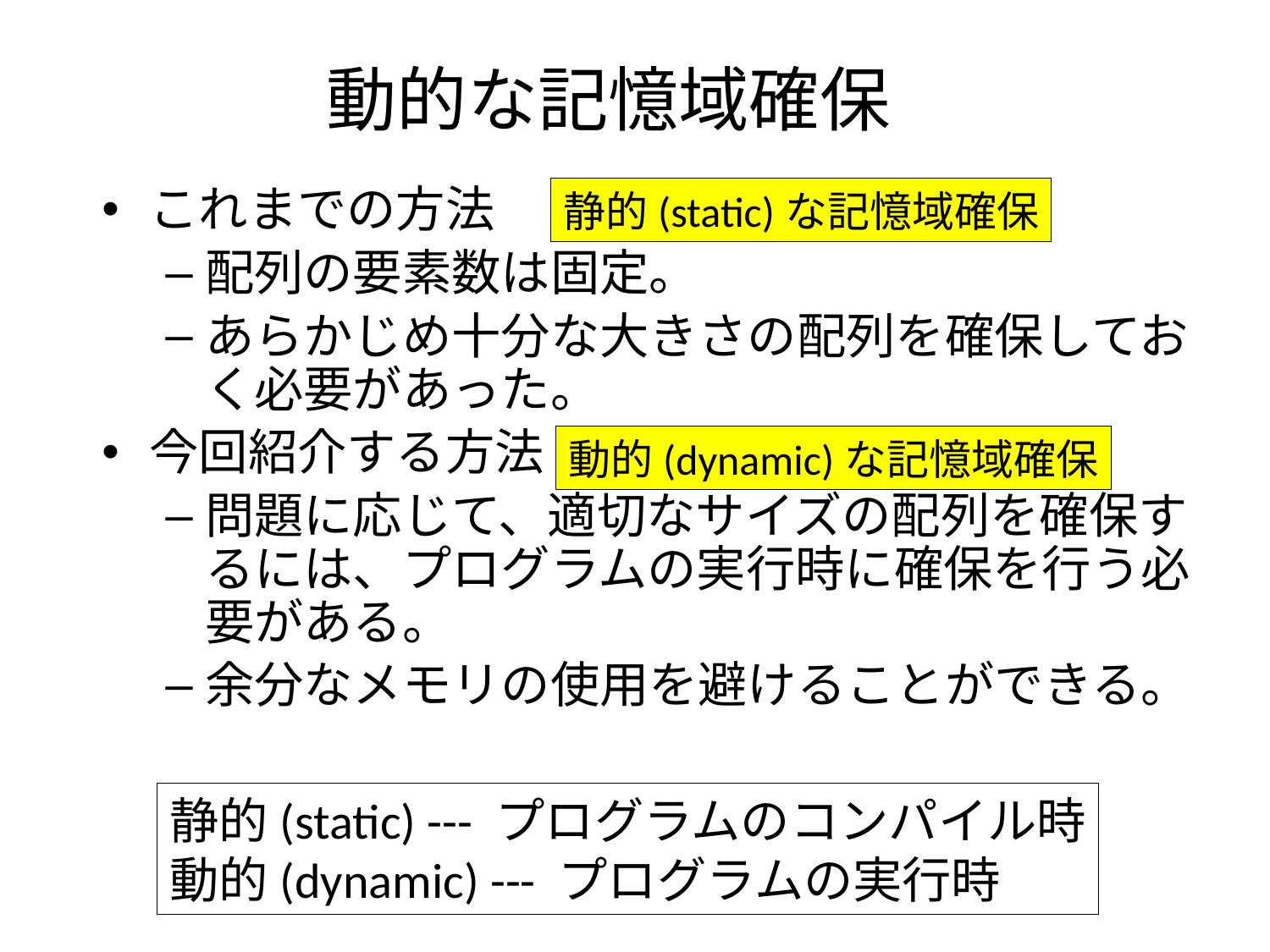

# 動的な記憶域確保
これまでの方法
配列の要素数は固定。
あらかじめ十分な大きさの配列を確保しておく必要があった。
今回紹介する方法
問題に応じて、適切なサイズの配列を確保するには、プログラムの実行時に確保を行う必要がある。
余分なメモリの使用を避けることができる。
静的(static)な記憶域確保
動的(dynamic)な記憶域確保
静的(static) --- プログラムのコンパイル時
動的(dynamic) --- プログラムの実行時